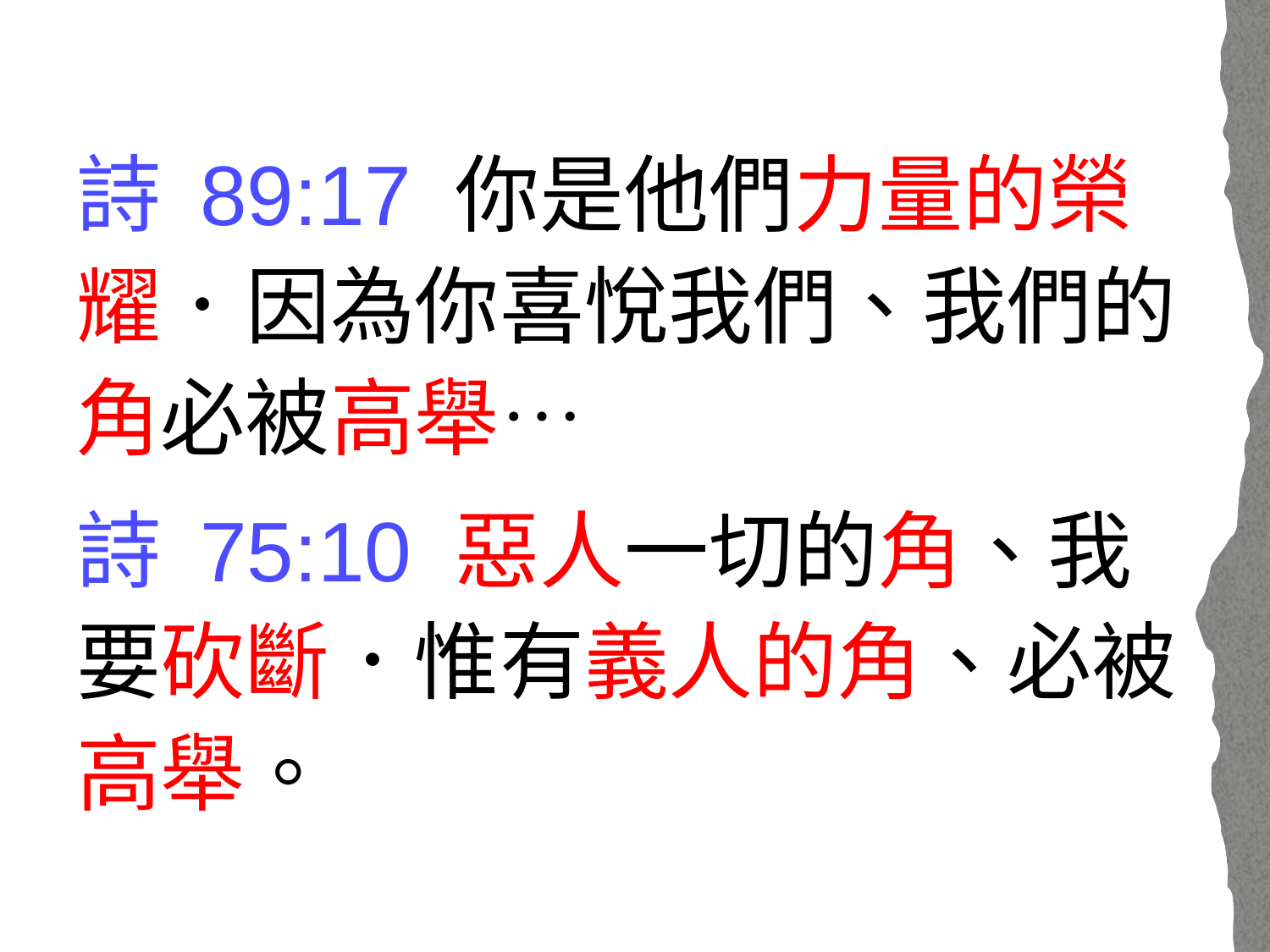

詩 89:17 你是他們力量的榮耀．因為你喜悅我們、我們的角必被高舉…
詩 75:10 惡人一切的角、我要砍斷．惟有義人的角、必被高舉。